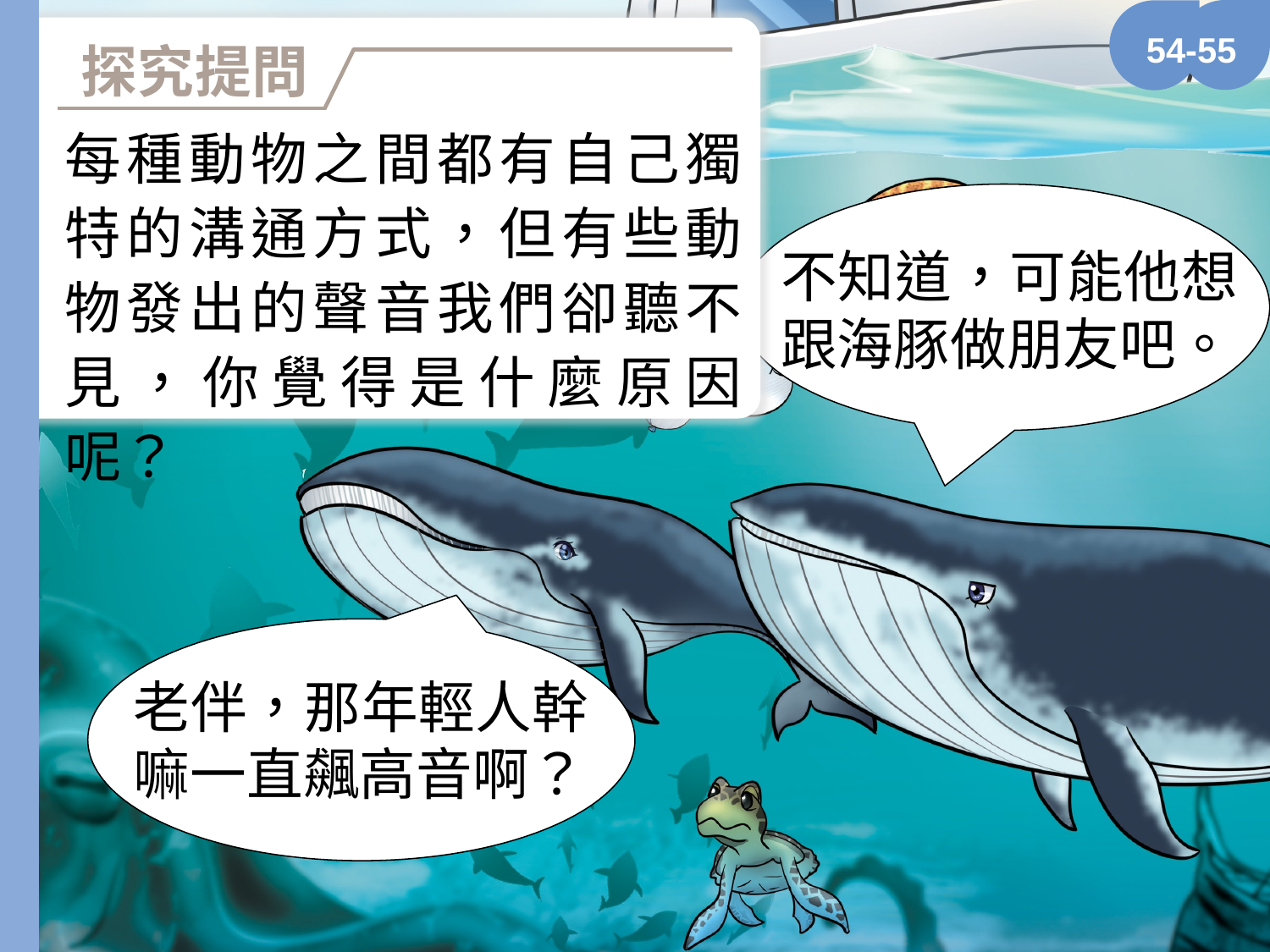

54-55
探究提問
每種動物之間都有自己獨特的溝通方式，但有些動物發出的聲音我們卻聽不見，你覺得是什麼原因呢？

不知道，可能他想跟海豚做朋友吧。

老伴，那年輕人幹嘛一直飆高音啊？